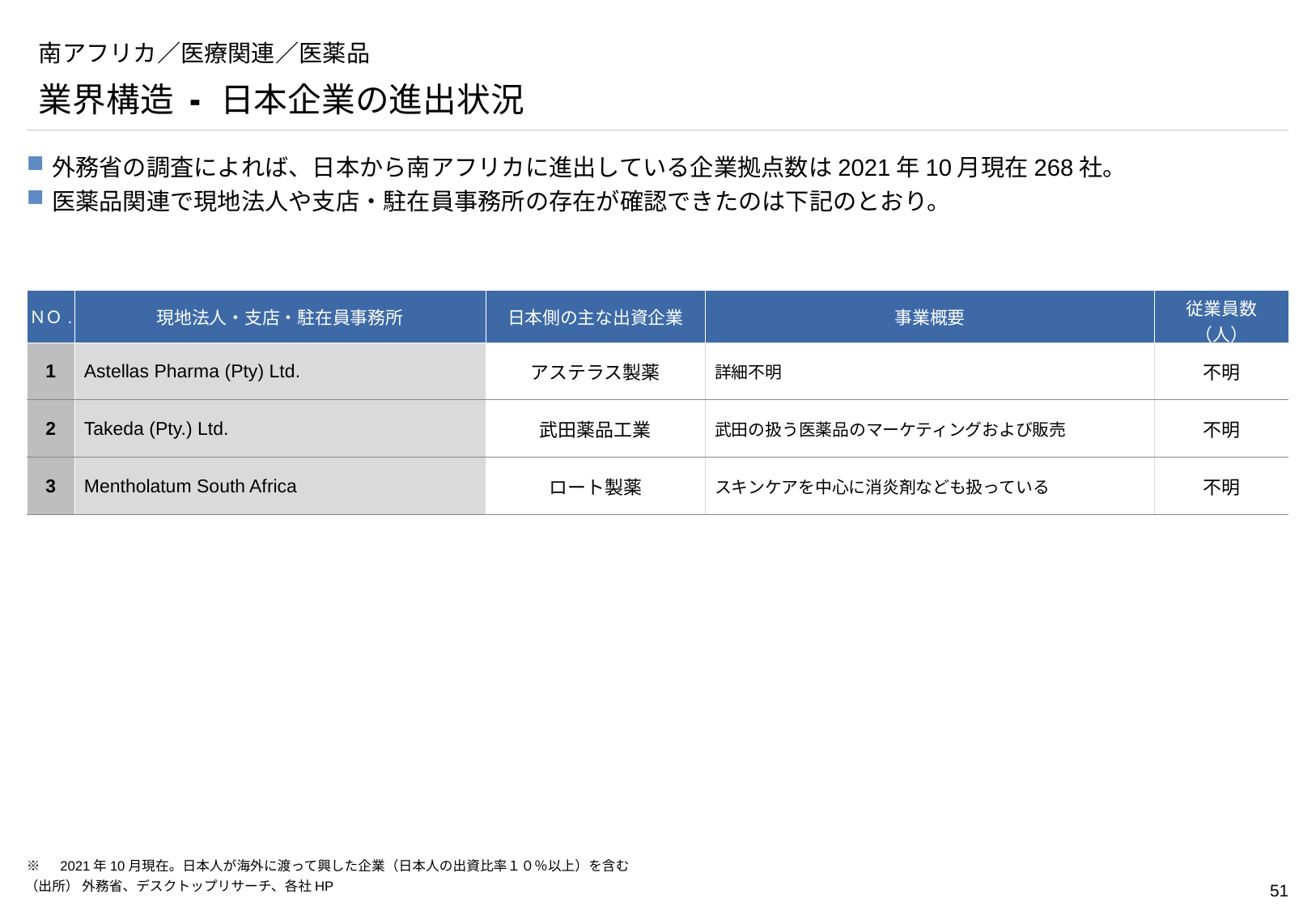

# 南アフリカ／医療関連／医薬品
業界構造 - 日本企業の進出状況
外務省の調査によれば、日本から南アフリカに進出している企業拠点数は2021年10月現在268社。
医薬品関連で現地法人や支店・駐在員事務所の存在が確認できたのは下記のとおり。
| ＮＯ. | 現地法人・支店・駐在員事務所 | 日本側の主な出資企業 | 事業概要 | 従業員数（人） |
| --- | --- | --- | --- | --- |
| 1 | Astellas Pharma (Pty) Ltd. | アステラス製薬 | 詳細不明 | 不明 |
| 2 | Takeda (Pty.) Ltd. | 武田薬品工業 | 武田の扱う医薬品のマーケティングおよび販売 | 不明 |
| 3 | Mentholatum South Africa | ロート製薬 | スキンケアを中心に消炎剤なども扱っている | 不明 |
※　2021年10月現在。日本人が海外に渡って興した企業（日本人の出資比率１０％以上）を含む
（出所） 外務省、デスクトップリサーチ、各社HP